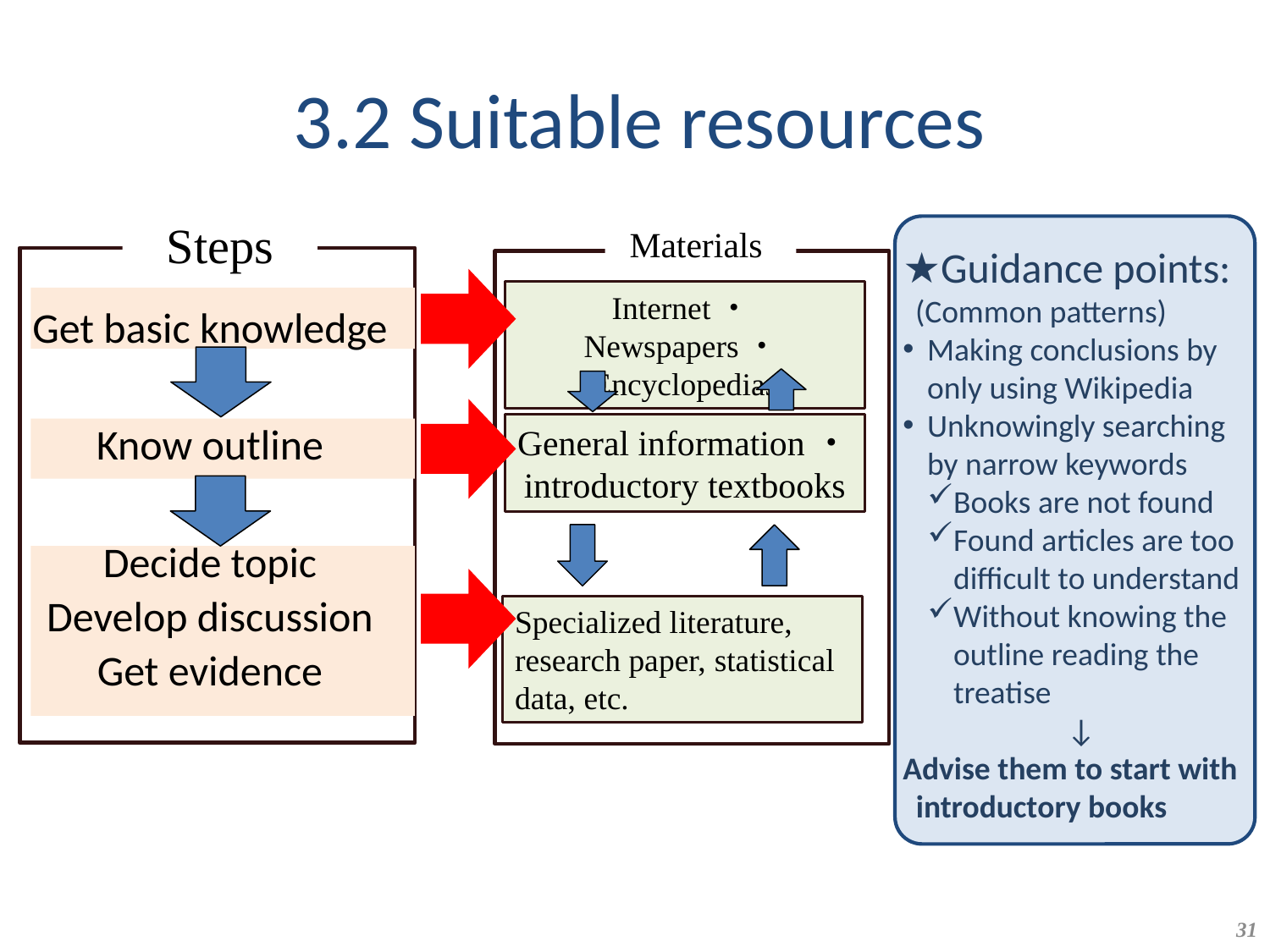

# 3.2 Suitable resources
Steps
Materials
★Guidance points:
(Common patterns)
Making conclusions by only using Wikipedia
Unknowingly searching by narrow keywords
Books are not found
Found articles are too difficult to understand
Without knowing the outline reading the treatise
↓
Advise them to start with introductory books

Internet・Newspapers・Encyclopedias

Get basic knowledge

Know outline

Decide topic
Develop discussion
Get evidence

General information・introductory textbooks

Specialized literature, research paper, statistical data, etc.
31